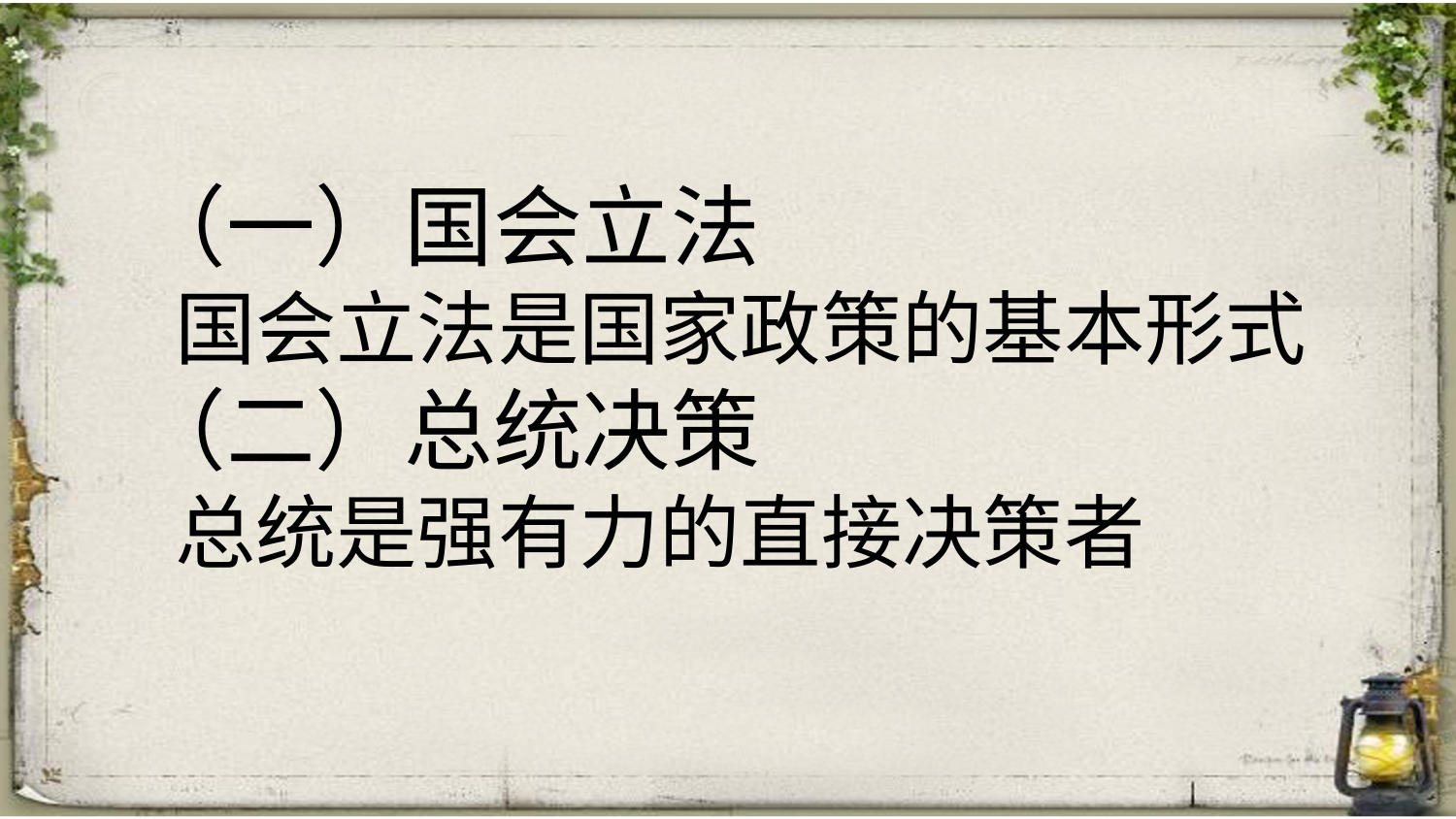

（一）国会立法
 国会立法是国家政策的基本形式
（二）总统决策
 总统是强有力的直接决策者